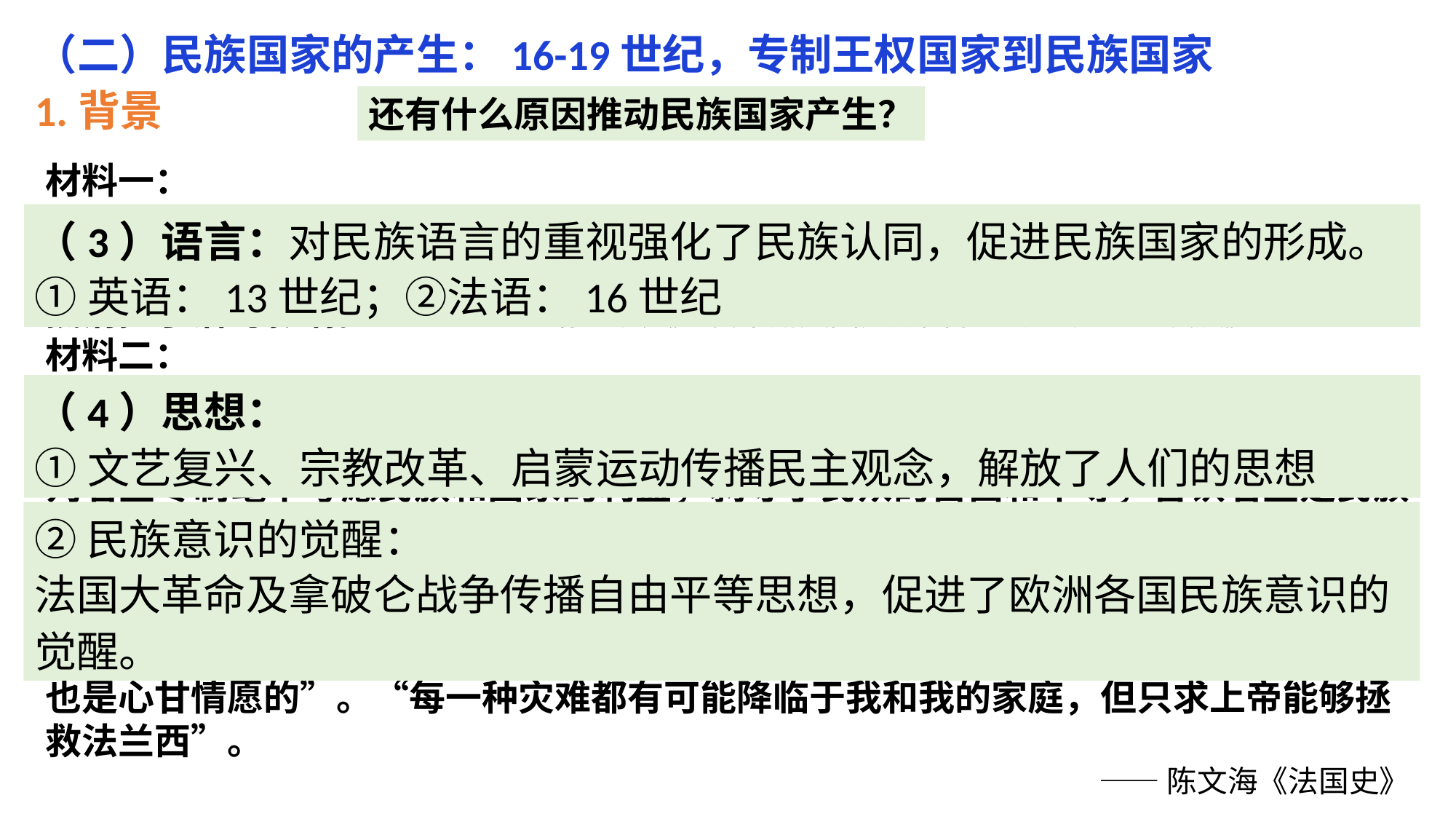

（二）民族国家的产生：16-19世纪，专制王权国家到民族国家
1.背景
还有什么原因推动民族国家产生？
材料一：
    13世纪，以伦敦方言为基础的英语成为英国官方语言，并为英国人广泛使用。14世纪英国宗教改革先驱威克里夫把《圣经》翻译成英语，主张用本民族语言作礼拜，抵消拉丁语的影响。               ——徐志强《近代早期英国民族国家意识的产生与发展》
材料二：
    专制之下无祖国。    ——拉·布吕耶尔
    启蒙思想家们把民族主义和民主主义结合在一起，提出了系统的民族主义思想，批判君主专制毫不考虑民族和国家的利益，剥夺了民众的自由和平等，否认君主是民族和国家的象征……指出只有当臣民成为公民，民族共同体才会存在，祖国才会存在。
——杨宁一《世界历史视野中的民族主义》
材料三：
    “为国捐躯是一种奉献和牺牲，如果国家受到灭亡或被占领的威胁，那么为之而死也是心甘情愿的”。“每一种灾难都有可能降临于我和我的家庭，但只求上帝能够拯救法兰西”。
  ——陈文海《法国史》
（3）语言：对民族语言的重视强化了民族认同，促进民族国家的形成。
①英语：13世纪；②法语：16世纪
（4）思想：
①文艺复兴、宗教改革、启蒙运动传播民主观念，解放了人们的思想
②民族意识的觉醒：
法国大革命及拿破仑战争传播自由平等思想，促进了欧洲各国民族意识的觉醒。